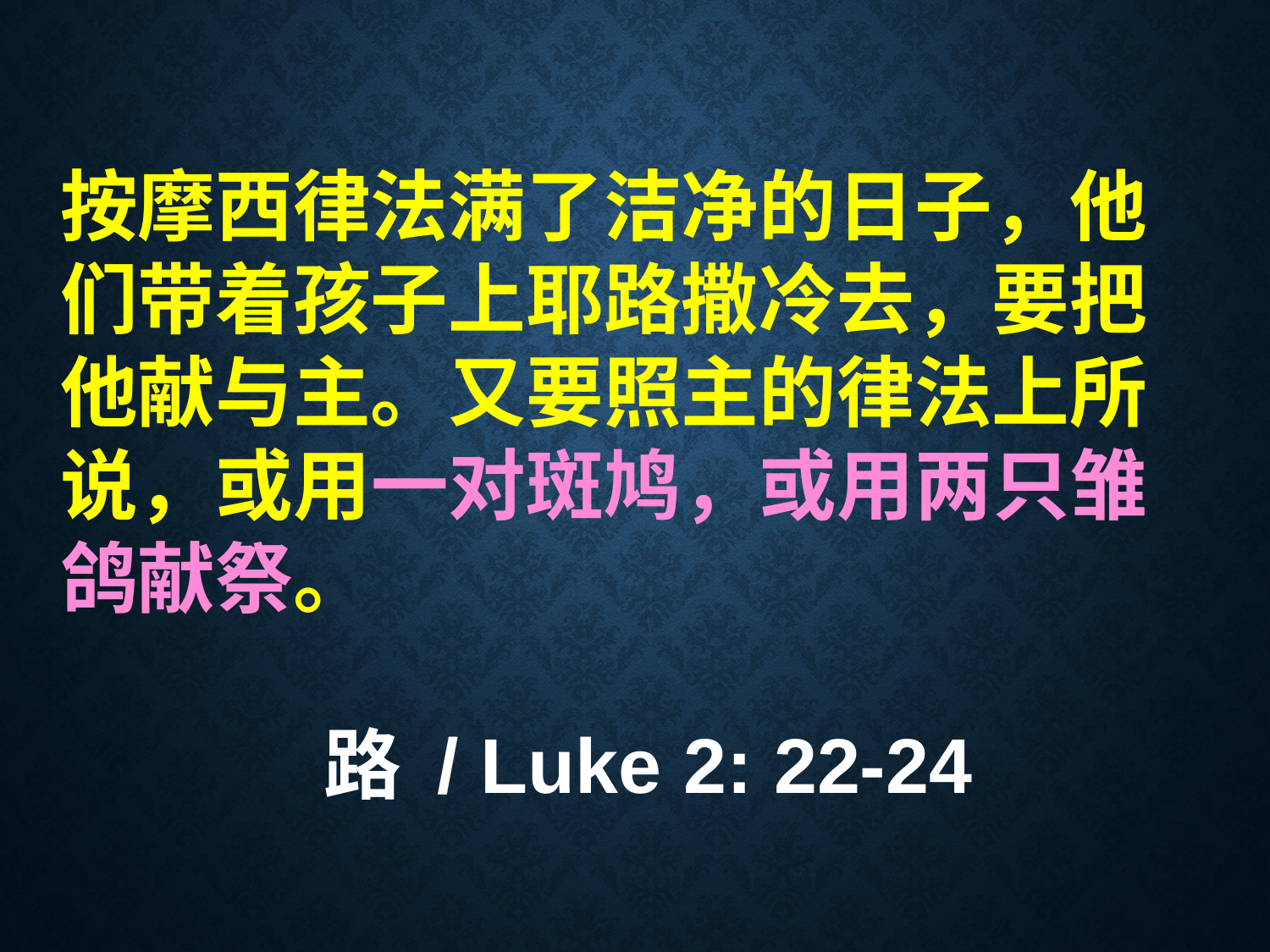

# 按摩西律法满了洁净的日子，他们带着孩子上耶路撒冷去，要把他献与主。又要照主的律法上所说，或用一对斑鸠，或用两只雏鸽献祭。 路 / luke 2: 22-24